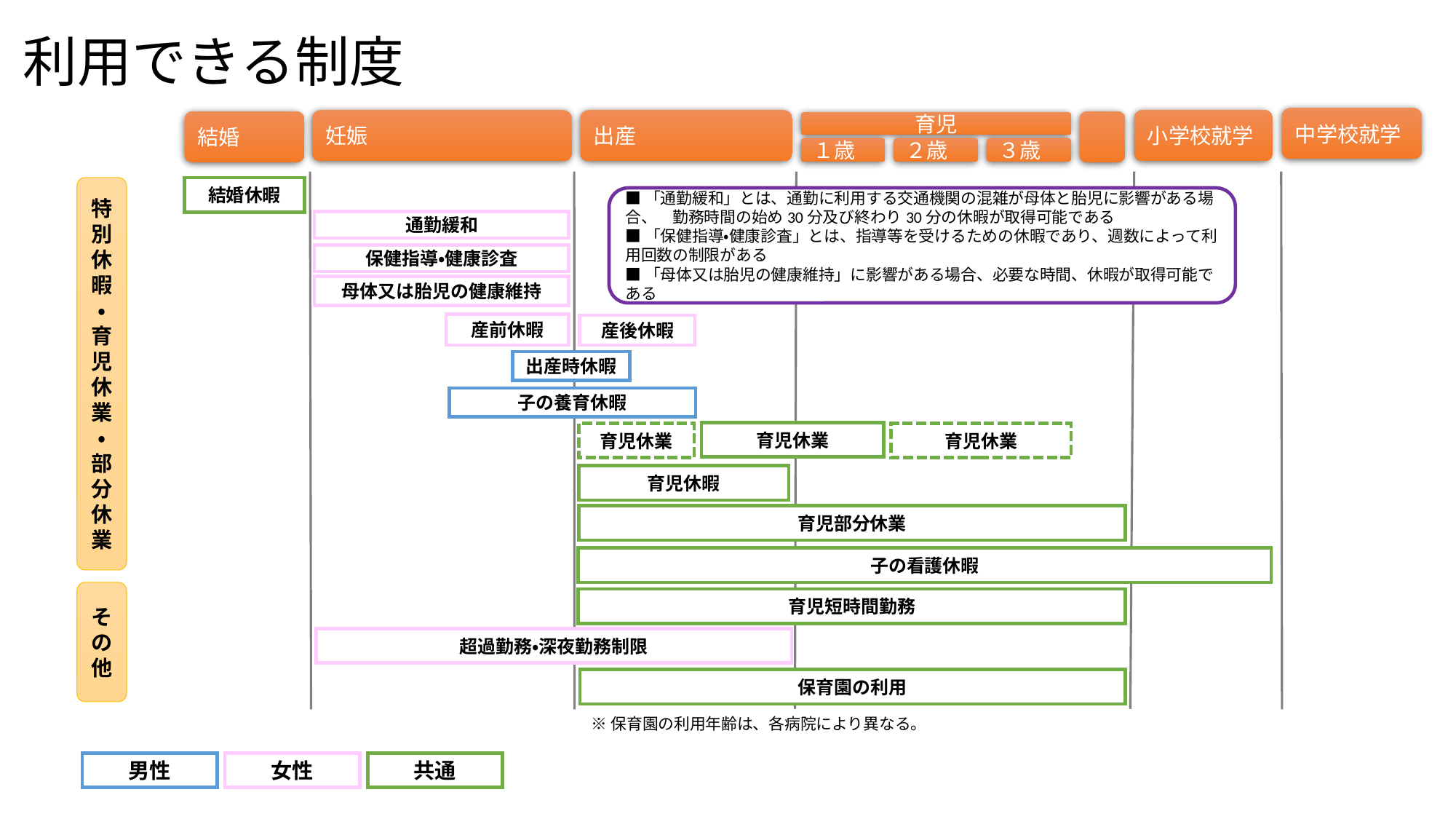

# 利用できる制度
中学校就学
小学校就学
妊娠
出産

結婚
育児
１歳
２歳
３歳
結婚休暇
特別休暇・育児休業・部分休業
■「通勤緩和」とは、通勤に利用する交通機関の混雑が母体と胎児に影響がある場合、　勤務時間の始め30分及び終わり30分の休暇が取得可能である
■「保健指導・健康診査」とは、指導等を受けるための休暇であり、週数によって利用回数の制限がある
■「母体又は胎児の健康維持」に影響がある場合、必要な時間、休暇が取得可能である
通勤緩和
保健指導・健康診査
母体又は胎児の健康維持
産前休暇
産後休暇
出産時休暇
子の養育休暇
育児休業
育児休業
育児休業
育児休暇
育児部分休業

子の看護休暇
その他
育児短時間勤務
超過勤務・深夜勤務制限
保育園の利用
※保育園の利用年齢は、各病院により異なる。
男性
女性
共通